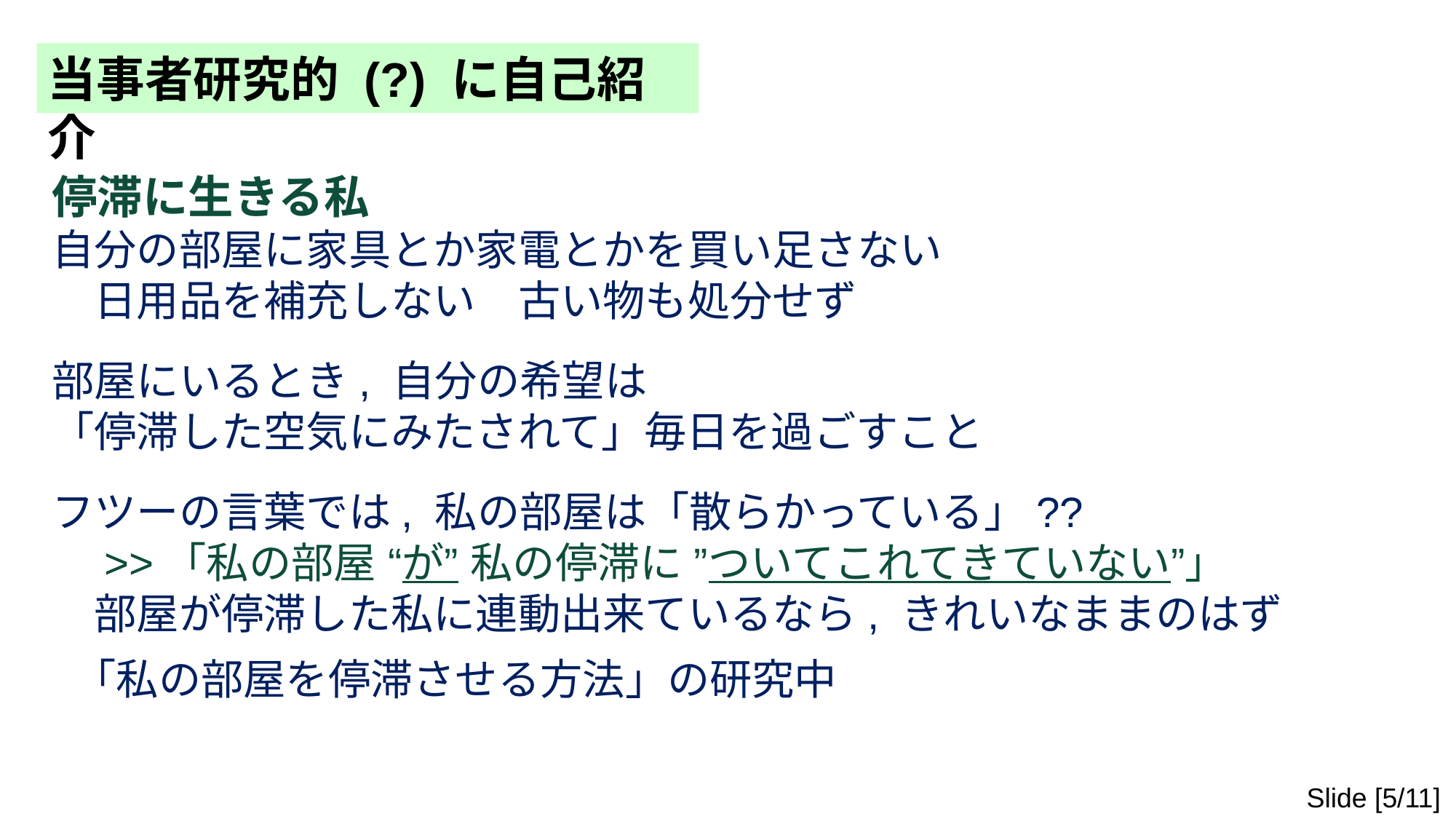

当事者研究的 (?) に自己紹介
停滞に生きる私
自分の部屋に家具とか家電とかを買い足さない
　日用品を補充しない　古い物も処分せず

部屋にいるとき, 自分の希望は
「停滞した空気にみたされて」毎日を過ごすこと

フツーの言葉では, 私の部屋は「散らかっている」??
　>>「私の部屋 “が” 私の停滞に ”ついてこれてきていない”」
　部屋が停滞した私に連動出来ているなら, きれいなままのはず

 「私の部屋を停滞させる方法」の研究中